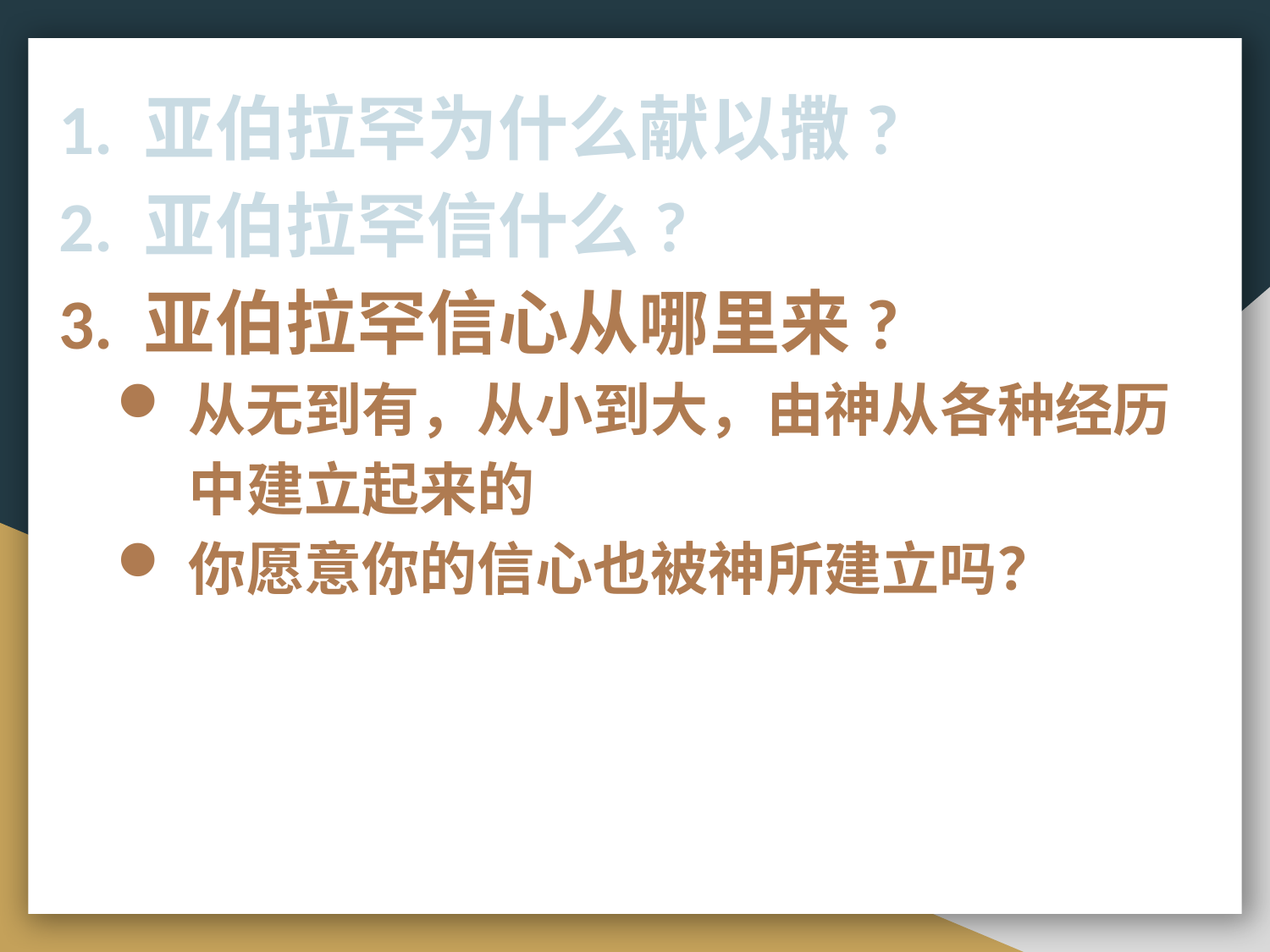

1. 亚伯拉罕为什么献以撒?
2. 亚伯拉罕信什么?
3. 亚伯拉罕信心从哪里来?
从无到有，从小到大，由神从各种经历中建立起来的
你愿意你的信心也被神所建立吗？